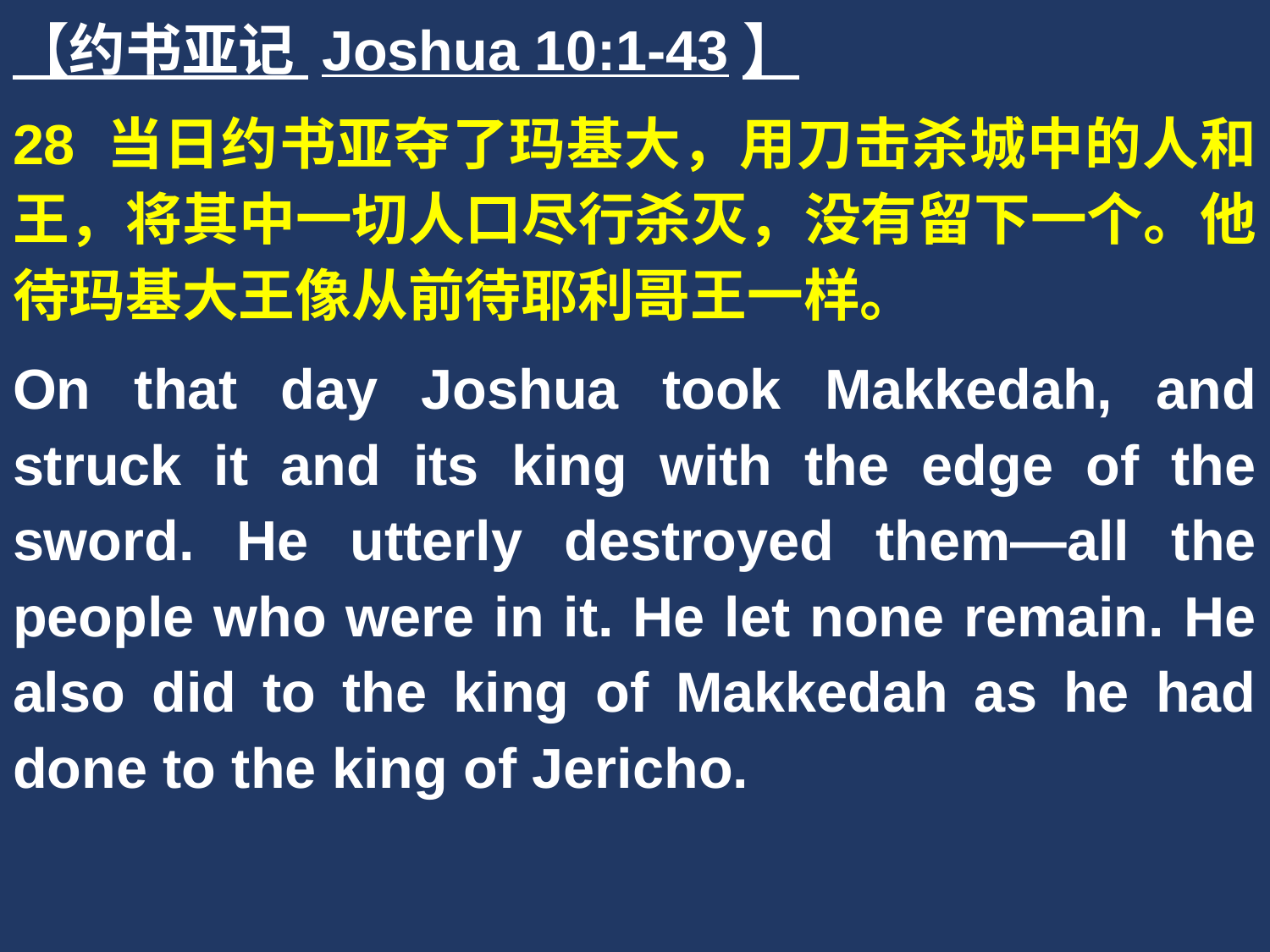

【约书亚记 Joshua 10:1-43】
28 当日约书亚夺了玛基大，用刀击杀城中的人和王，将其中一切人口尽行杀灭，没有留下一个。他待玛基大王像从前待耶利哥王一样。
On that day Joshua took Makkedah, and struck it and its king with the edge of the sword. He utterly destroyed them—all the people who were in it. He let none remain. He also did to the king of Makkedah as he had done to the king of Jericho.